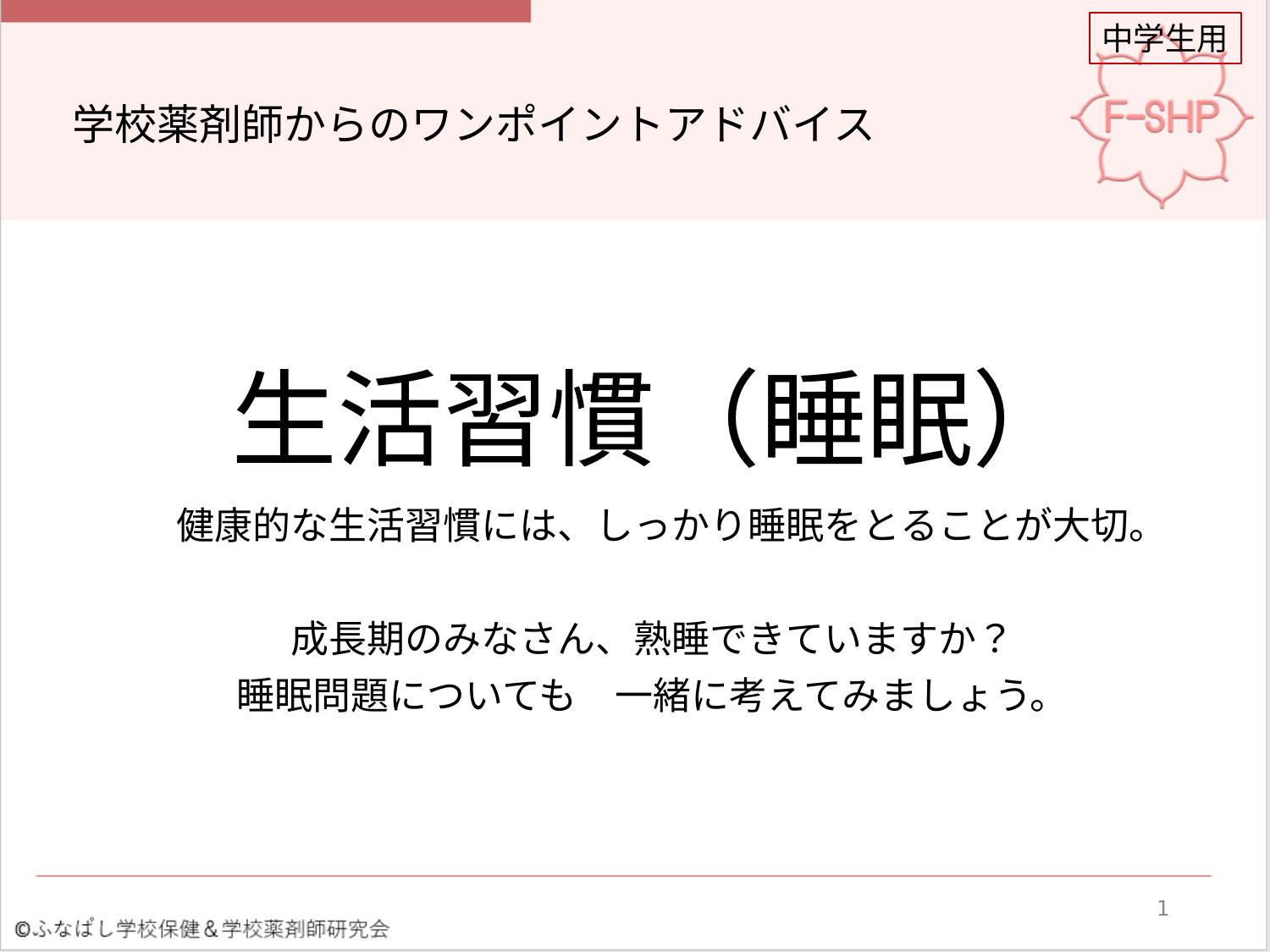

中学生用
学校薬剤師からのワンポイントアドバイス
# 生活習慣（睡眠）
健康的な生活習慣には、しっかり睡眠をとることが大切。

成長期のみなさん、熟睡できていますか？
睡眠問題についても　一緒に考えてみましょう。
1